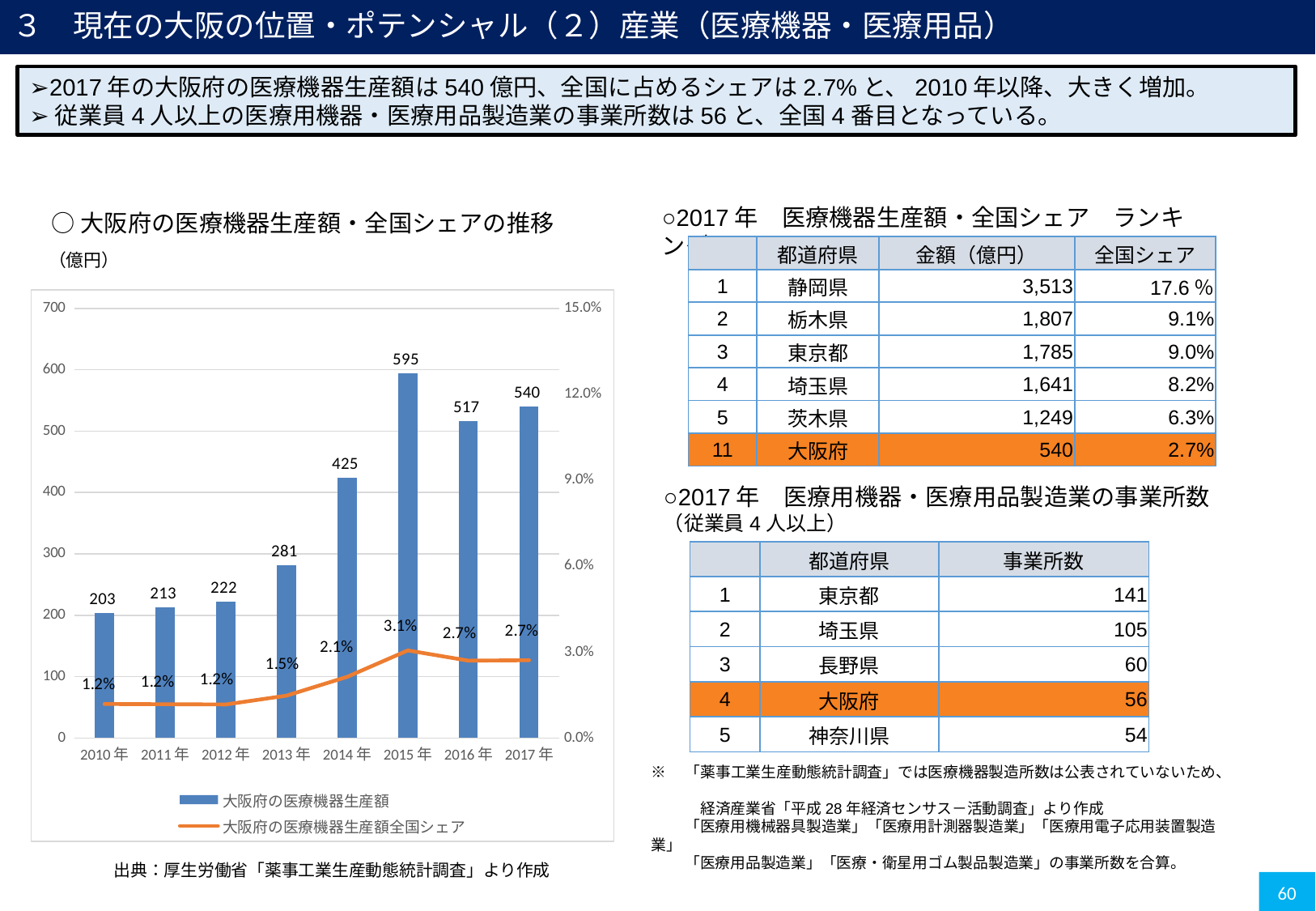

３　現在の大阪の位置・ポテンシャル（２）産業（医療機器・医療用品）
➢2017年の大阪府の医療機器生産額は540億円、全国に占めるシェアは2.7%と、2010年以降、大きく増加。
➢従業員4人以上の医療用機器・医療用品製造業の事業所数は56と、全国4番目となっている。
○2017年　医療機器生産額・全国シェア　ランキング
○大阪府の医療機器生産額・全国シェアの推移
|  | 都道府県 | 金額（億円） | 全国シェア |
| --- | --- | --- | --- |
| 1 | 静岡県 | 3,513 | 17.6％ |
| 2 | 栃木県 | 1,807 | 9.1% |
| 3 | 東京都 | 1,785 | 9.0% |
| 4 | 埼玉県 | 1,641 | 8.2% |
| 5 | 茨木県 | 1,249 | 6.3% |
| 11 | 大阪府 | 540 | 2.7% |
（億円）

### Chart

| Category | 大阪府の医療機器生産額 | 大阪府の医療機器生産額全国シェア |
|---|---|---|
| 2010年 | 203.49907 | 0.011876645059279595 |
| 2011年 | 213.26995 | 0.011792800655139967 |
| 2012年 | 221.71596 | 0.011698577182164119 |
| 2013年 | 281.34506 | 0.014764953414022208 |
| 2014年 | 424.50266 | 0.02133718522822603 |
| 2015年 | 594.79024 | 0.030571054684143586 |
| 2016年 | 517.02667 | 0.02700510988775023 |
| 2017年 | 540.46661 | 0.027154037723243585 |
○2017年　医療用機器・医療用品製造業の事業所数
（従業員4人以上）
|  | 都道府県 | 事業所数 |
| --- | --- | --- |
| 1 | 東京都 | 141 |
| 2 | 埼玉県 | 105 |
| 3 | 長野県 | 60 |
| 4 | 大阪府 | 56 |
| 5 | 神奈川県 | 54 |
※　「薬事工業生産動態統計調査」では医療機器製造所数は公表されていないため、
　　　 経済産業省「平成28年経済センサス－活動調査」より作成
　　 「医療用機械器具製造業」「医療用計測器製造業」「医療用電子応用装置製造業」
　　 「医療用品製造業」「医療・衛星用ゴム製品製造業」の事業所数を合算。
出典：厚生労働省「薬事工業生産動態統計調査」より作成
60